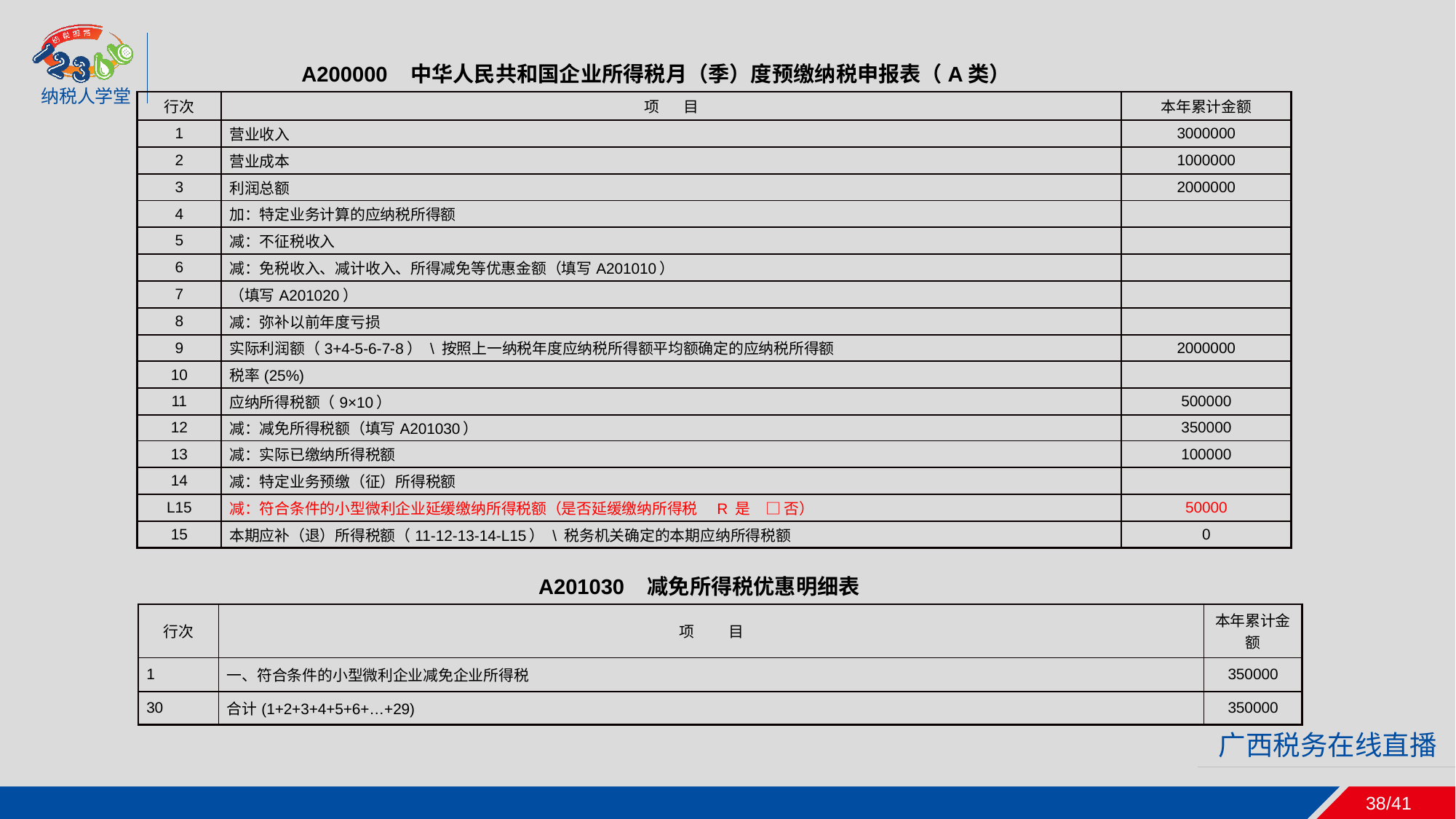

A200000	中华人民共和国企业所得税月（季）度预缴纳税申报表（A类）
| 行次 | 项 目 | 本年累计金额 |
| --- | --- | --- |
| 1 | 营业收入 | 3000000 |
| 2 | 营业成本 | 1000000 |
| 3 | 利润总额 | 2000000 |
| 4 | 加：特定业务计算的应纳税所得额 |  |
| 5 | 减：不征税收入 |  |
| 6 | 减：免税收入、减计收入、所得减免等优惠金额（填写A201010） |  |
| 7 | （填写A201020） |  |
| 8 | 减：弥补以前年度亏损 |  |
| 9 | 实际利润额（3+4-5-6-7-8） \ 按照上一纳税年度应纳税所得额平均额确定的应纳税所得额 | 2000000 |
| 10 | 税率(25%) |  |
| 11 | 应纳所得税额（9×10） | 500000 |
| 12 | 减：减免所得税额（填写A201030） | 350000 |
| 13 | 减：实际已缴纳所得税额 | 100000 |
| 14 | 减：特定业务预缴（征）所得税额 |  |
| L15 | 减：符合条件的小型微利企业延缓缴纳所得税额（是否延缓缴纳所得税　R 是　□ 否） | 50000 |
| 15 | 本期应补（退）所得税额（11-12-13-14-L15） \ 税务机关确定的本期应纳所得税额 | 0 |
A201030	减免所得税优惠明细表
| 行次 | 项 目 | 本年累计金额 |
| --- | --- | --- |
| 1 | 一、符合条件的小型微利企业减免企业所得税 | 350000 |
| 30 | 合计(1+2+3+4+5+6+…+29) | 350000 |